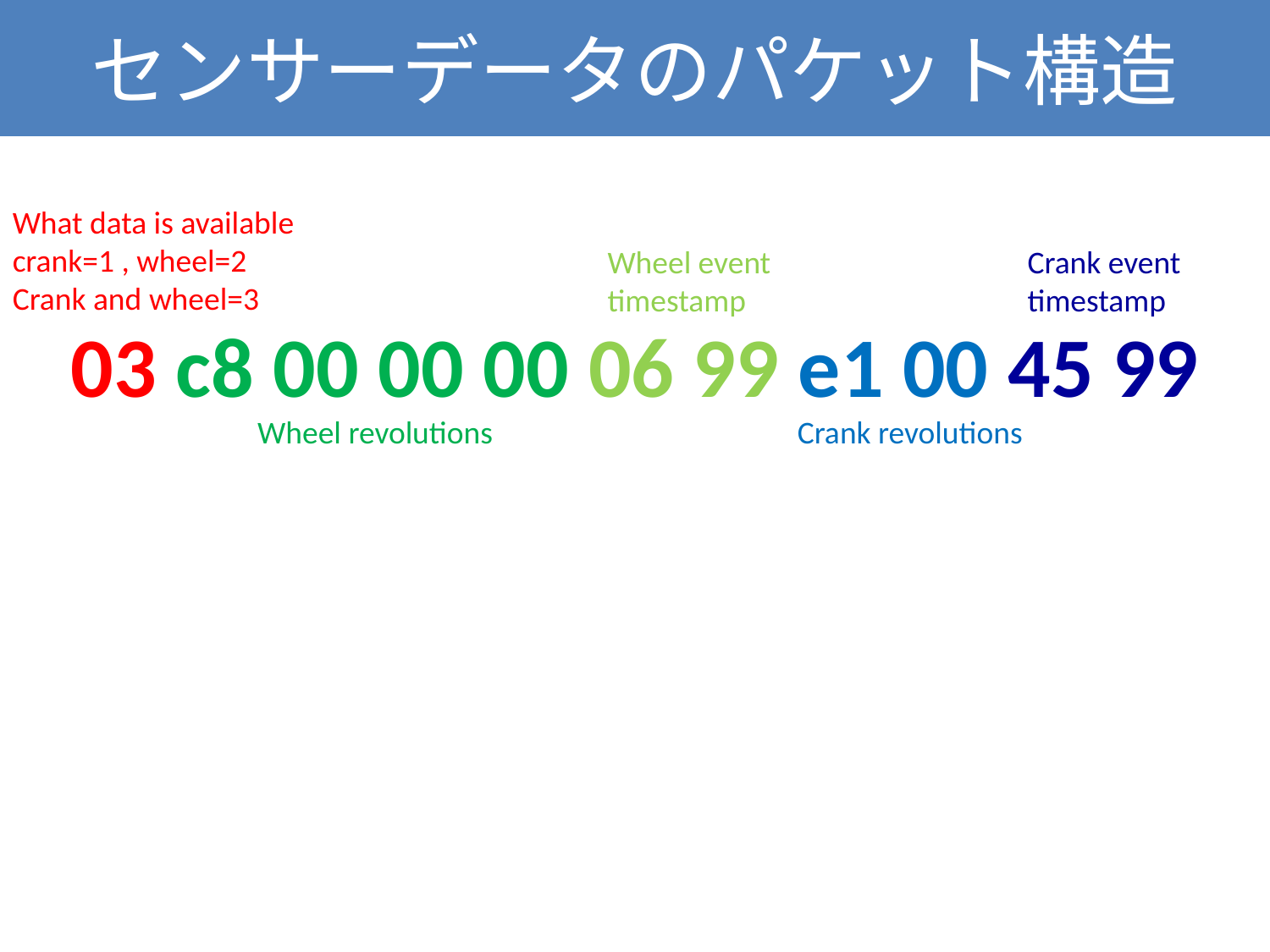

# センサーデータのパケット構造
What data is available
crank=1 , wheel=2
Crank and wheel=3
Wheel event
timestamp
Crank event
timestamp
03 c8 00 00 00 06 99 e1 00 45 99

Wheel revolutions
Crank revolutions